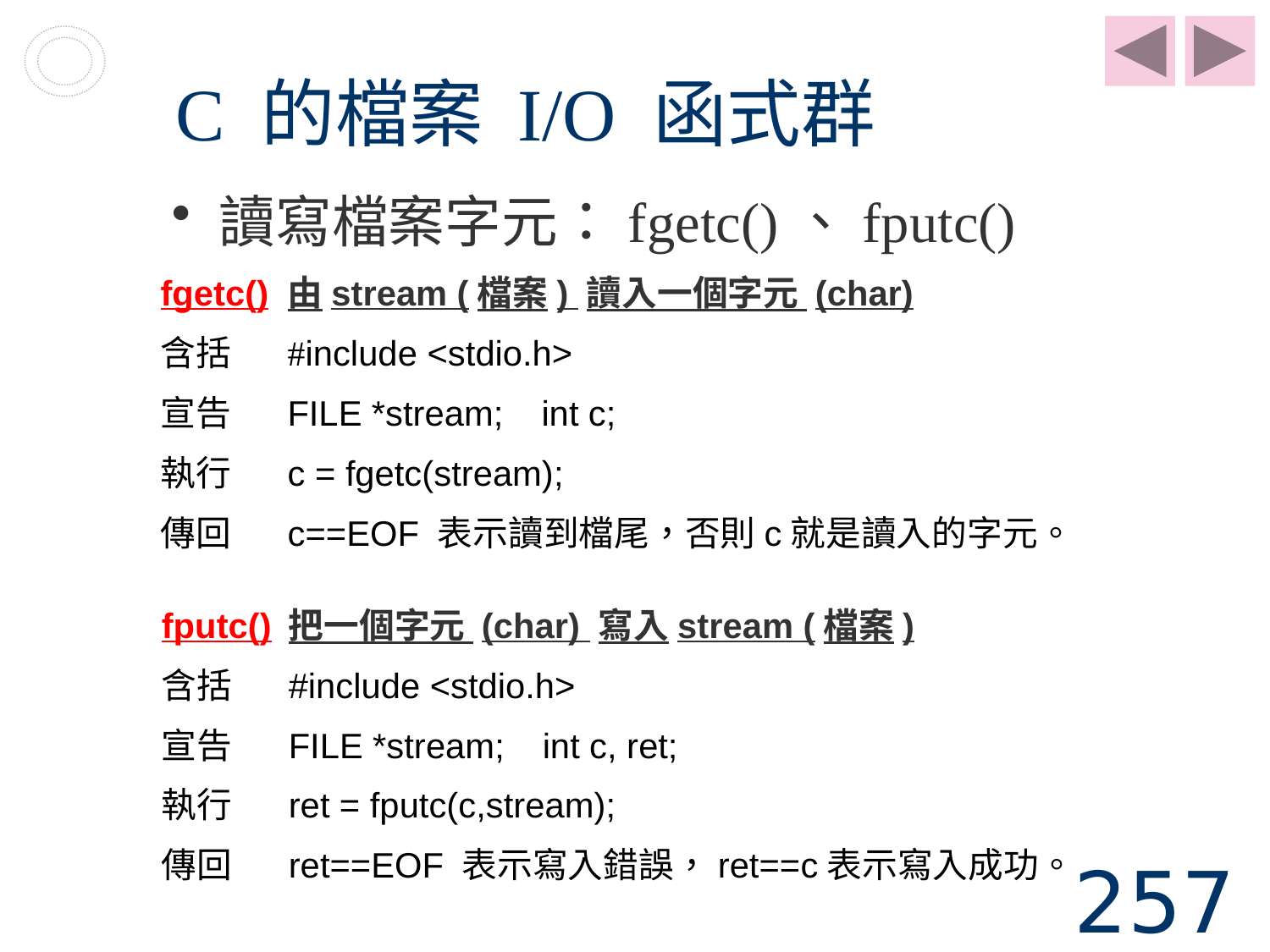

# C 的檔案 I/O 函式群
讀寫檔案字元：fgetc()、fputc()
fgetc()	由stream (檔案) 讀入一個字元 (char)
含括	#include <stdio.h>
宣告	FILE *stream;	int c;
執行	c = fgetc(stream);
傳回	c==EOF 表示讀到檔尾，否則c就是讀入的字元。
fputc()	把一個字元 (char) 寫入stream (檔案)
含括	#include <stdio.h>
宣告	FILE *stream; 	int c, ret;
執行	ret = fputc(c,stream);
傳回	ret==EOF 表示寫入錯誤，ret==c表示寫入成功。
257